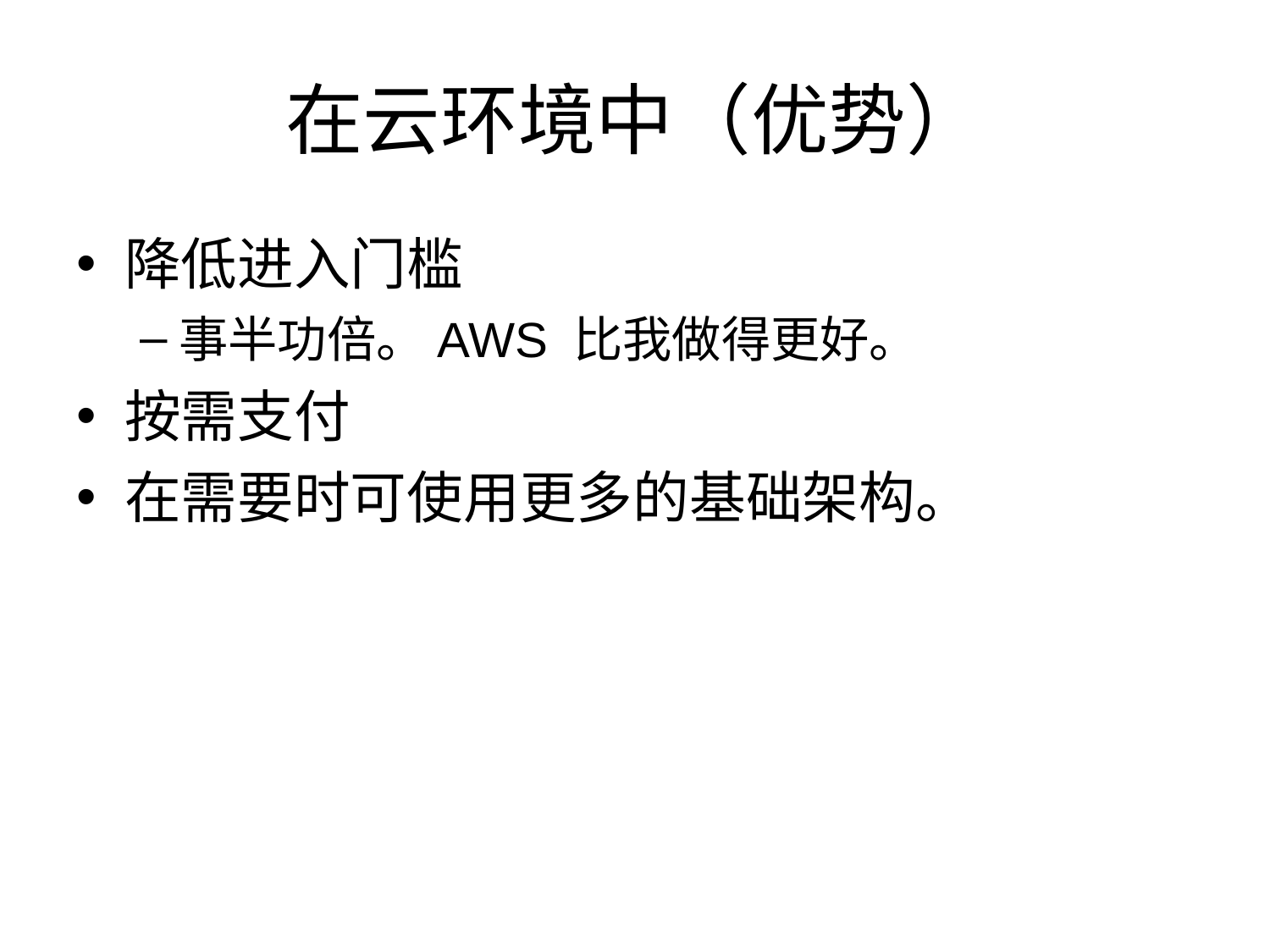

# 在云环境中（优势）
降低进入门槛
事半功倍。AWS 比我做得更好。
按需支付
在需要时可使用更多的基础架构。